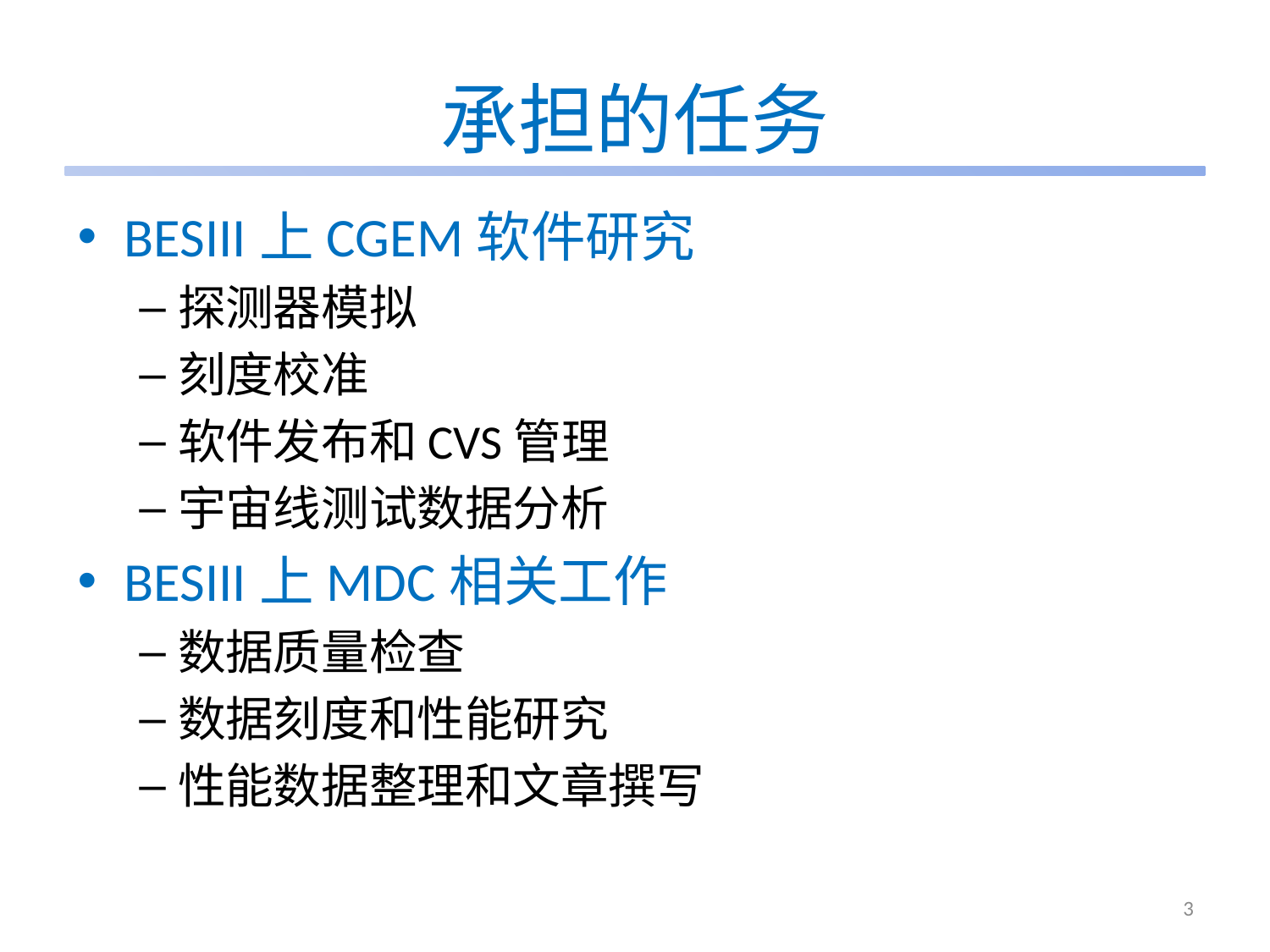

# 承担的任务
BESIII上CGEM软件研究
探测器模拟
刻度校准
软件发布和CVS管理
宇宙线测试数据分析
BESIII上MDC相关工作
数据质量检查
数据刻度和性能研究
性能数据整理和文章撰写
3